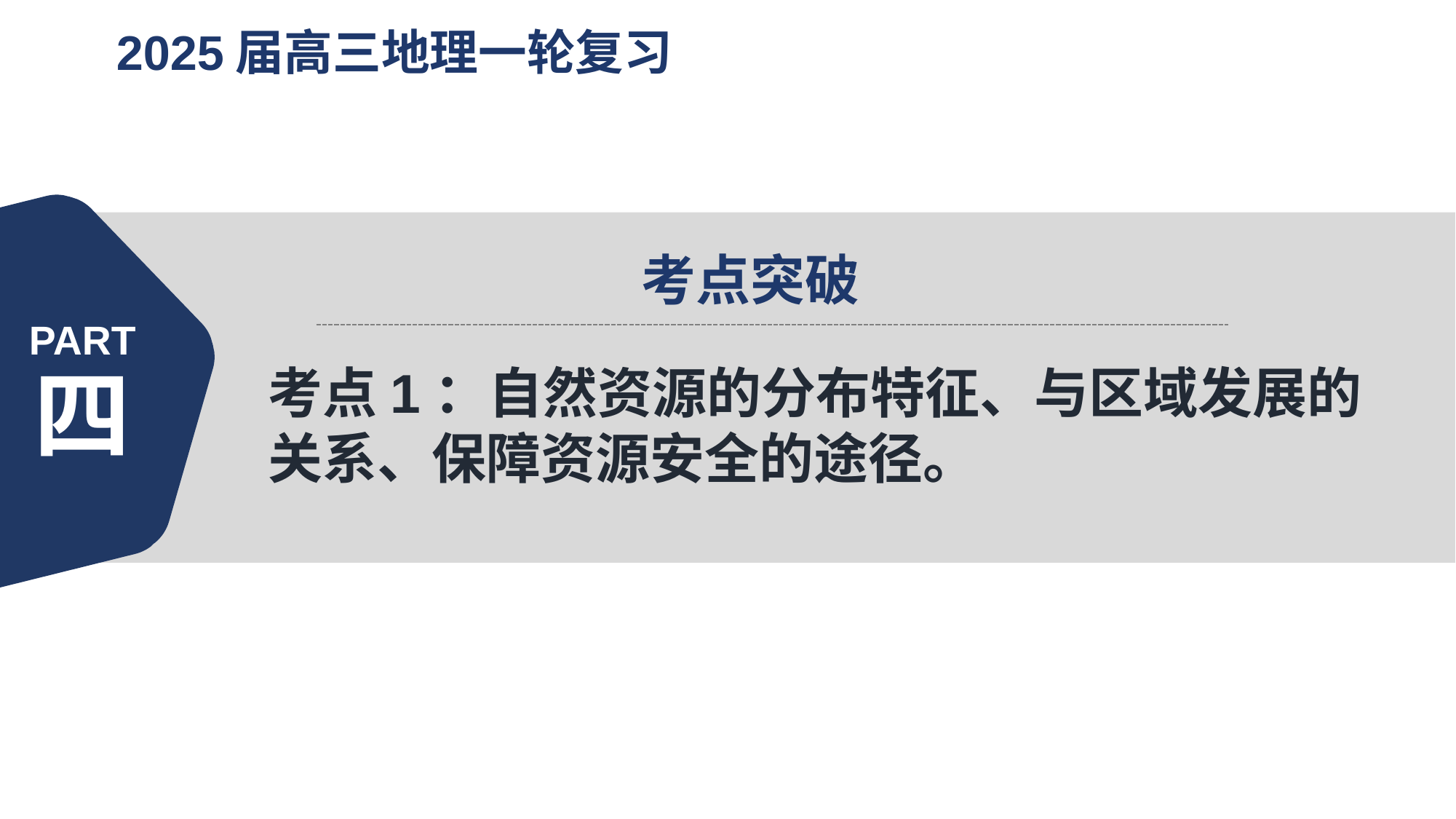

2025届高三地理一轮复习

考点突破
PART
四
考点1：自然资源的分布特征、与区域发展的关系、保障资源安全的途径。